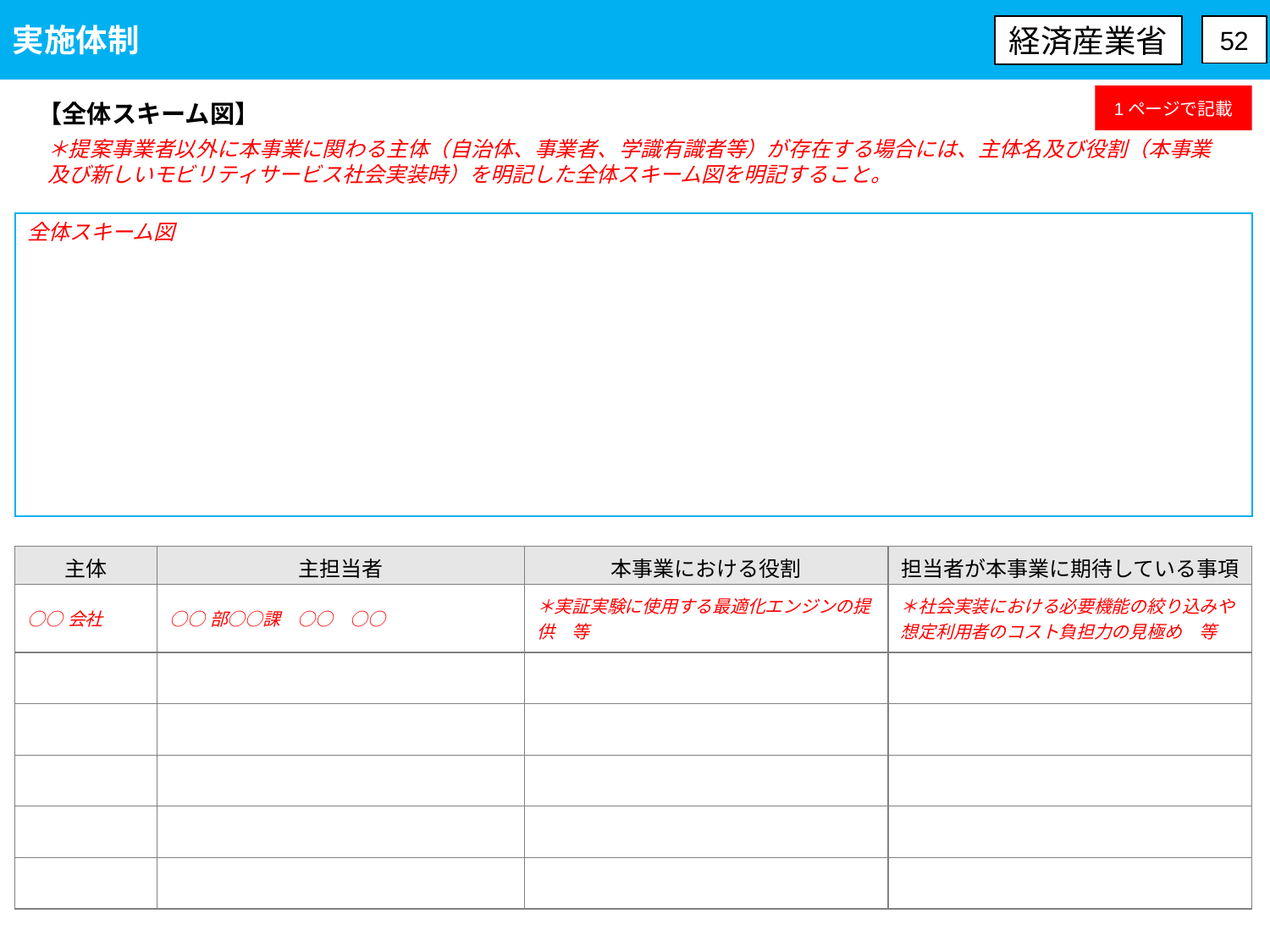

実施体制
経済産業省
52
1ページで記載
【全体スキーム図】
＊提案事業者以外に本事業に関わる主体（自治体、事業者、学識有識者等）が存在する場合には、主体名及び役割（本事業及び新しいモビリティサービス社会実装時）を明記した全体スキーム図を明記すること。
全体スキーム図
| 主体 | 主担当者 | 本事業における役割 | 担当者が本事業に期待している事項 |
| --- | --- | --- | --- |
| ○○会社 | ○○部○○課　○○　○○ | ＊実証実験に使用する最適化エンジンの提供　等 | ＊社会実装における必要機能の絞り込みや想定利用者のコスト負担力の見極め　等 |
|  |  |  |  |
|  |  |  |  |
|  |  |  |  |
|  |  |  |  |
|  |  |  |  |